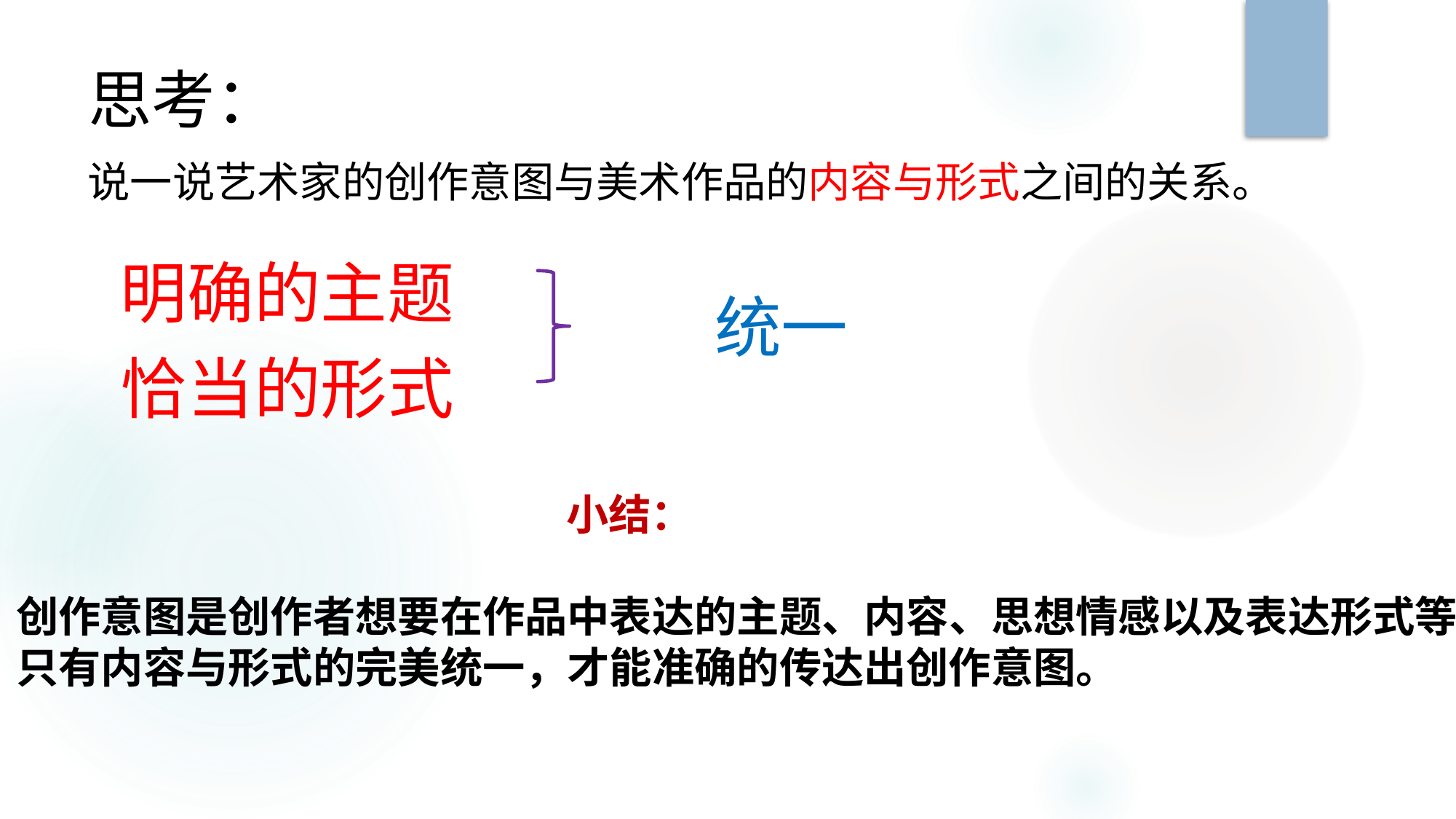

# 思考：
说一说艺术家的创作意图与美术作品的内容与形式之间的关系。
明确的主题
恰当的形式

统一
                                                        小结：

创作意图是创作者想要在作品中表达的主题、内容、思想情感以及表达形式等。
只有内容与形式的完美统一，才能准确的传达出创作意图。